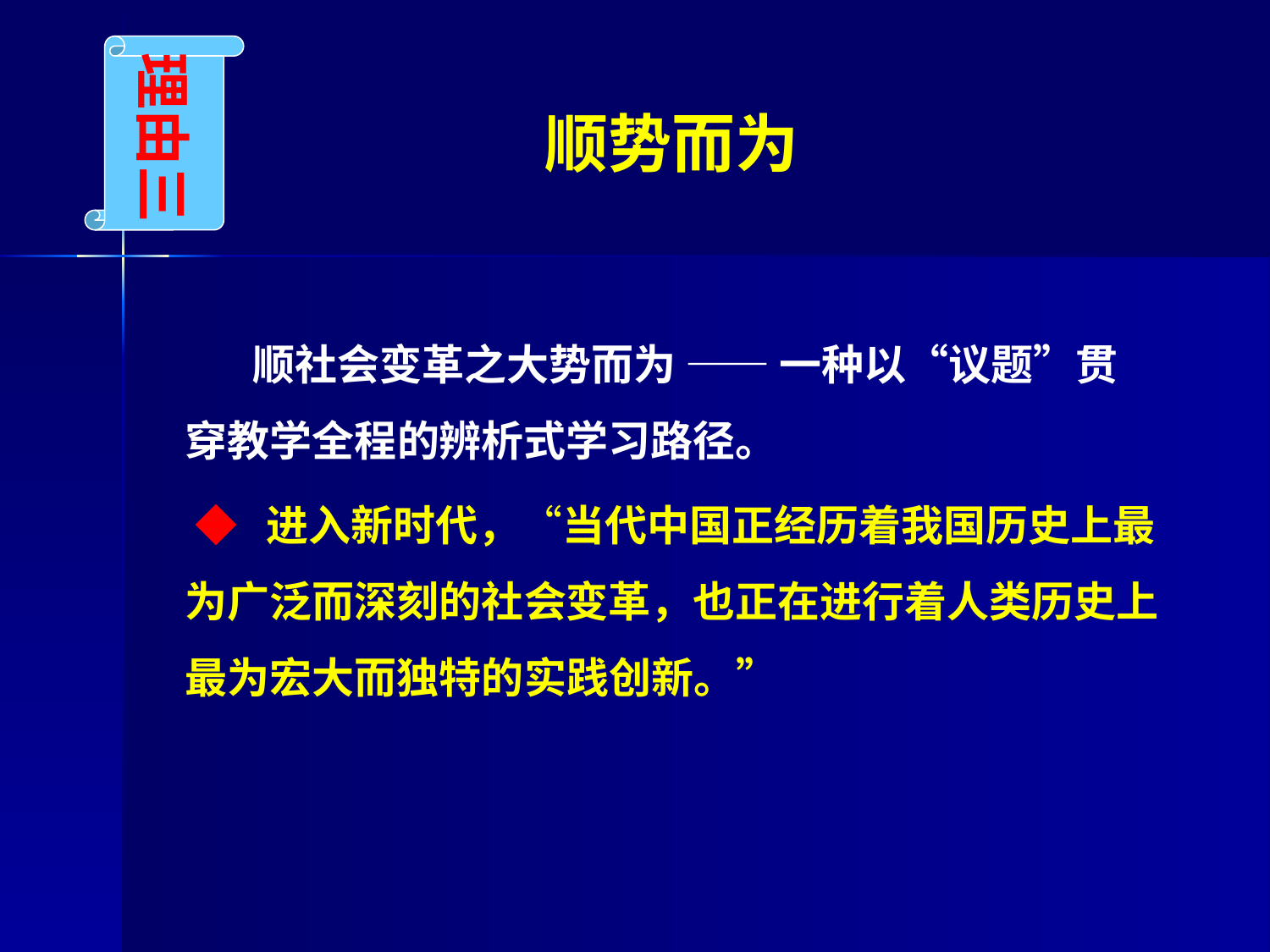

理由三
# 顺势而为
           顺社会变革之大势而为 —— 一种以“议题”贯穿教学全程的辨析式学习路径。
      ◆  进入新时代，“当代中国正经历着我国历史上最为广泛而深刻的社会变革，也正在进行着人类历史上最为宏大而独特的实践创新。”